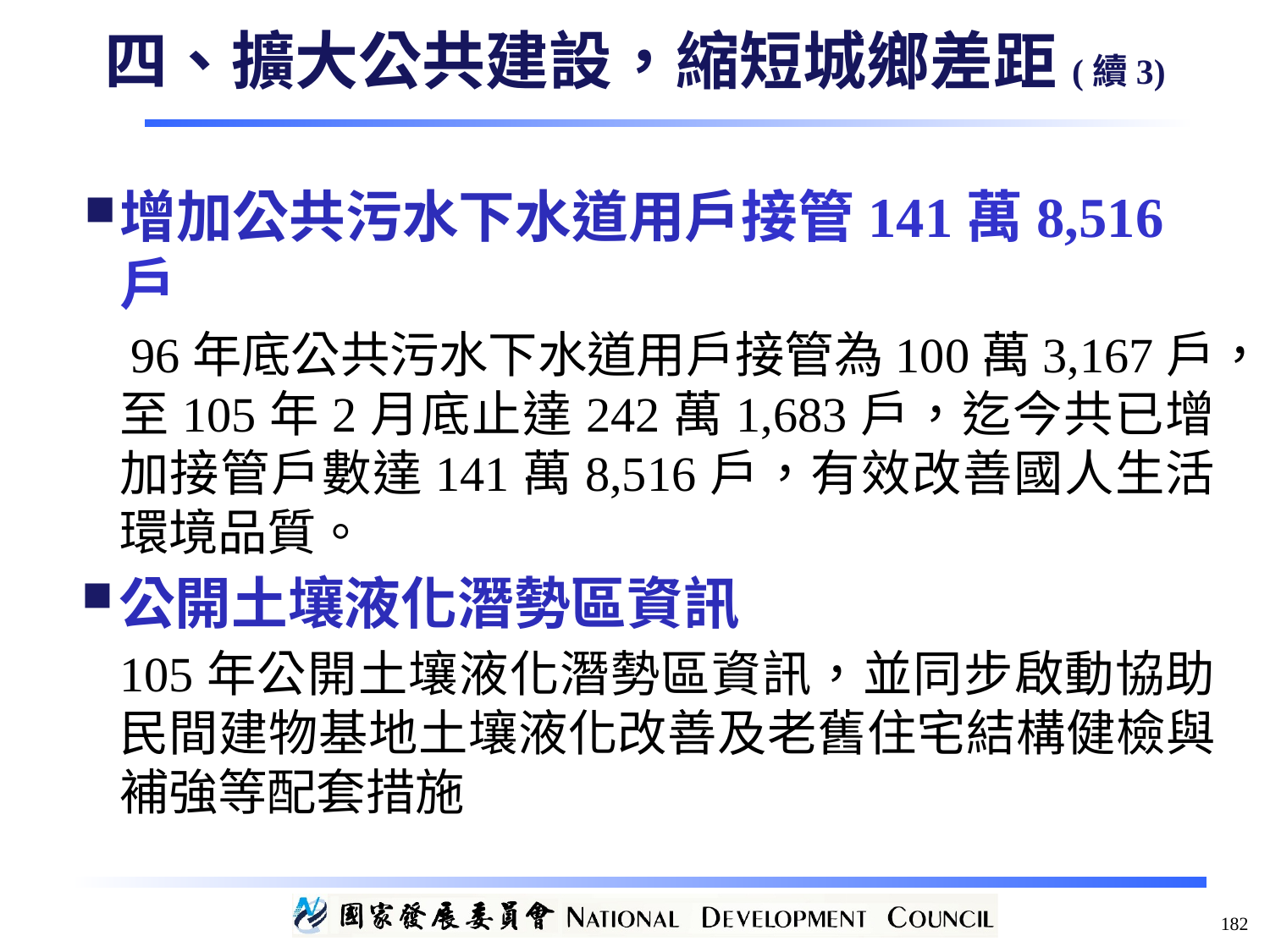

四、擴大公共建設，縮短城鄉差距(續3)
增加公共污水下水道用戶接管141萬8,516戶
 96年底公共污水下水道用戶接管為100萬3,167戶，至105年2月底止達242萬1,683戶，迄今共已增加接管戶數達141萬8,516戶，有效改善國人生活環境品質。
公開土壤液化潛勢區資訊
105年公開土壤液化潛勢區資訊，並同步啟動協助民間建物基地土壤液化改善及老舊住宅結構健檢與補強等配套措施

182